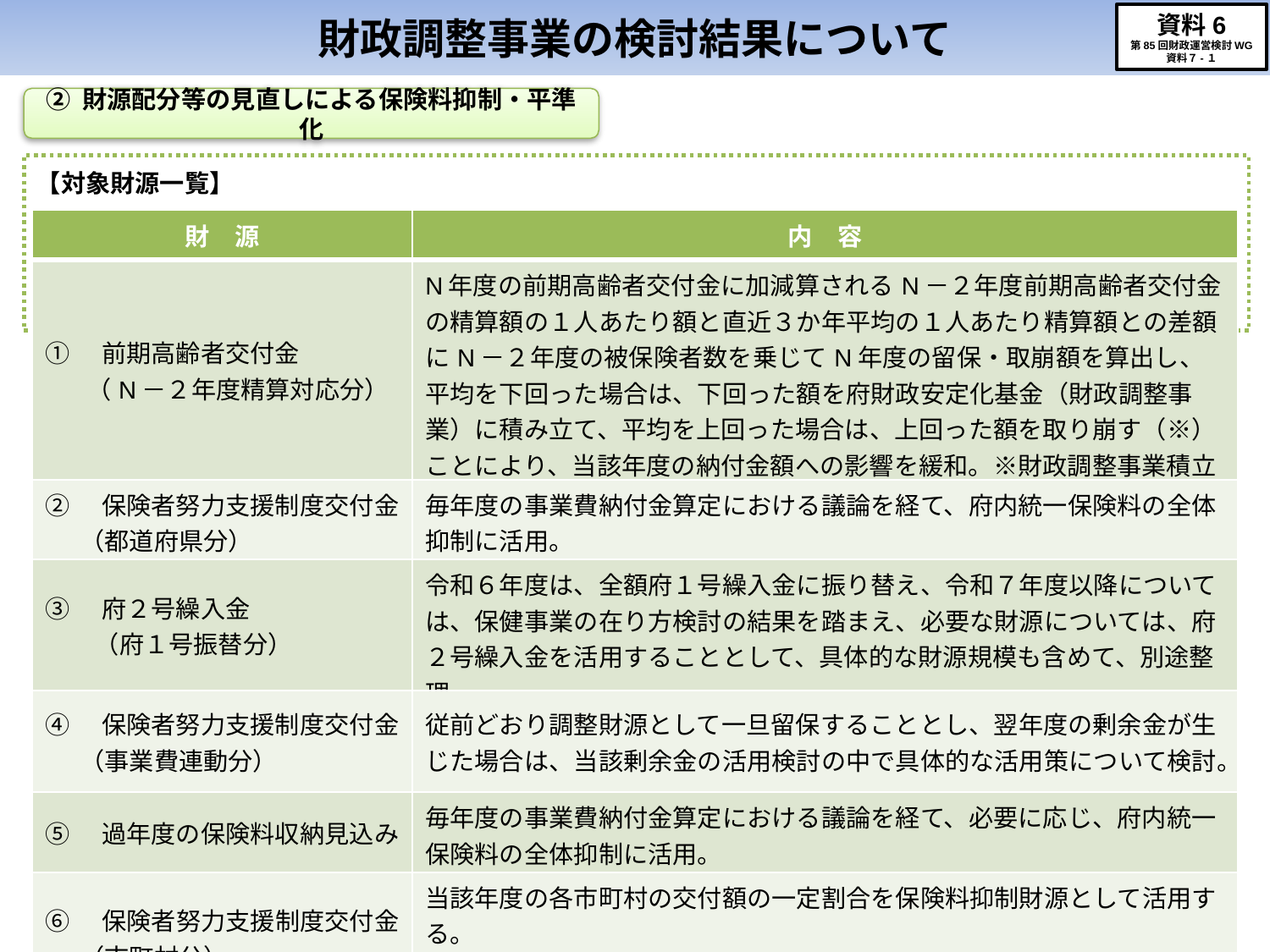

# 財政調整事業の検討結果について
資料6
第85回財政運営検討WG
資料７-１

② 財源配分等の見直しによる保険料抑制・平準化

【対象財源一覧】
| 財　源 | 内　容 |
| --- | --- |
| ①　前期高齢者交付金 　 （N－２年度精算対応分） | N年度の前期高齢者交付金に加減算されるN－２年度前期高齢者交付金の精算額の１人あたり額と直近３か年平均の１人あたり精算額との差額にN－２年度の被保険者数を乗じてN年度の留保・取崩額を算出し、平均を下回った場合は、下回った額を府財政安定化基金（財政調整事業）に積み立て、平均を上回った場合は、上回った額を取り崩す（※）ことにより、当該年度の納付金額への影響を緩和。※財政調整事業積立額の範囲内 |
| ②　保険者努力支援制度交付金 （都道府県分） | 毎年度の事業費納付金算定における議論を経て、府内統一保険料の全体抑制に活用。 |
| ③　府２号繰入金 　　（府１号振替分） | 令和６年度は、全額府１号繰入金に振り替え、令和７年度以降については、保健事業の在り方検討の結果を踏まえ、必要な財源については、府２号繰入金を活用することとして、具体的な財源規模も含めて、別途整理。 |
| ④　保険者努力支援制度交付金 （事業費連動分） | 従前どおり調整財源として一旦留保することとし、翌年度の剰余金が生じた場合は、当該剰余金の活用検討の中で具体的な活用策について検討。 |
| ⑤　過年度の保険料収納見込み | 毎年度の事業費納付金算定における議論を経て、必要に応じ、府内統一保険料の全体抑制に活用。 |
| ⑥　保険者努力支援制度交付金 （市町村分） | 当該年度の各市町村の交付額の一定割合を保険料抑制財源として活用する。　 一定割合については、各年度の事業費納付金算定の状況を踏まえ、財政運営検討WGで検討の上、広域化調整会議で決定。 |